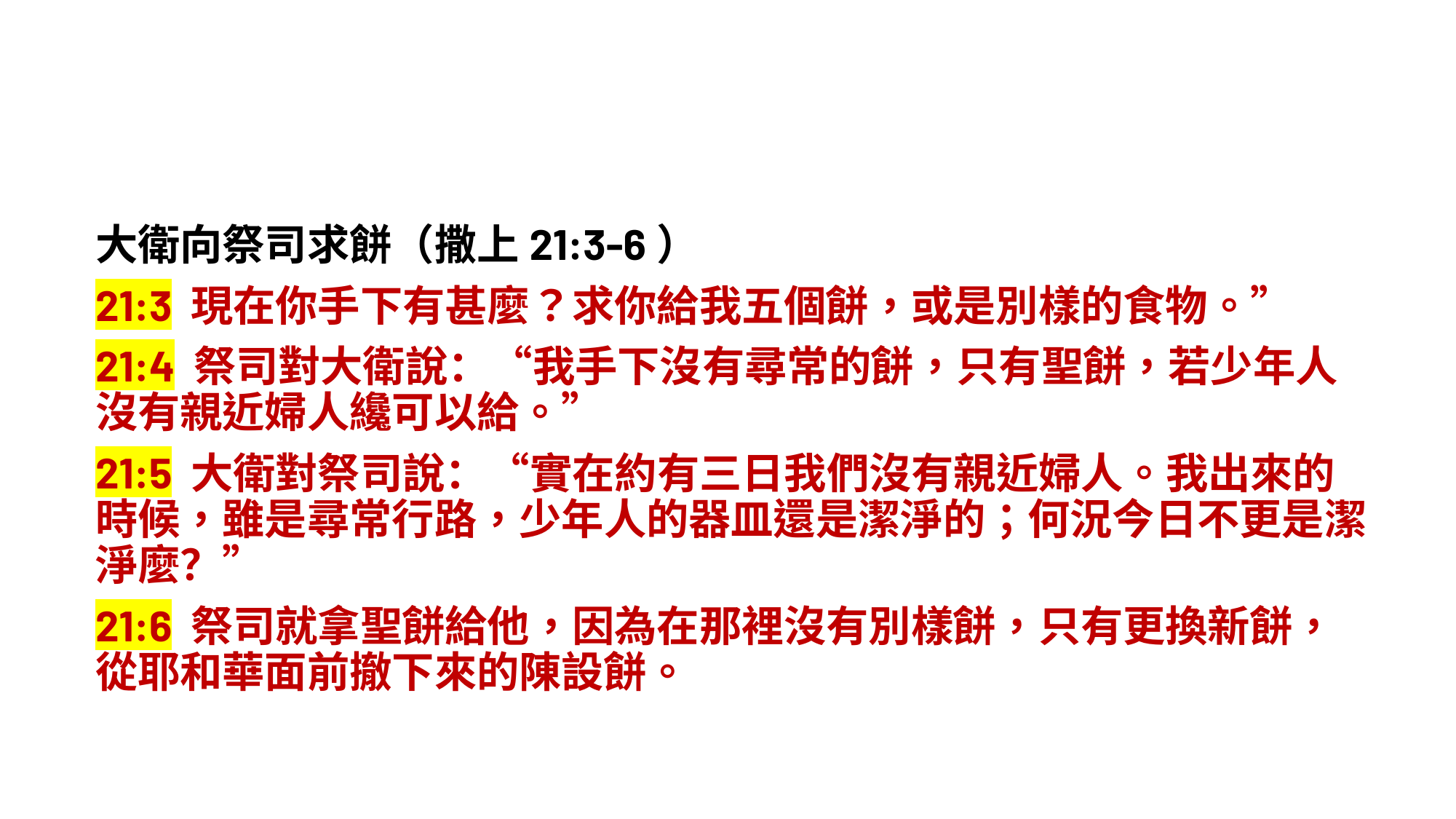

大衛向祭司求餅（撒上21:3-6）
21:3 現在你手下有甚麼？求你給我五個餅，或是別樣的食物。”
21:4 祭司對大衛說：“我手下沒有尋常的餅，只有聖餅，若少年人沒有親近婦人纔可以給。”
21:5 大衛對祭司說：“實在約有三日我們沒有親近婦人。我出來的時候，雖是尋常行路，少年人的器皿還是潔淨的；何況今日不更是潔淨麼？”
21:6 祭司就拿聖餅給他，因為在那裡沒有別樣餅，只有更換新餅，從耶和華面前撤下來的陳設餅。